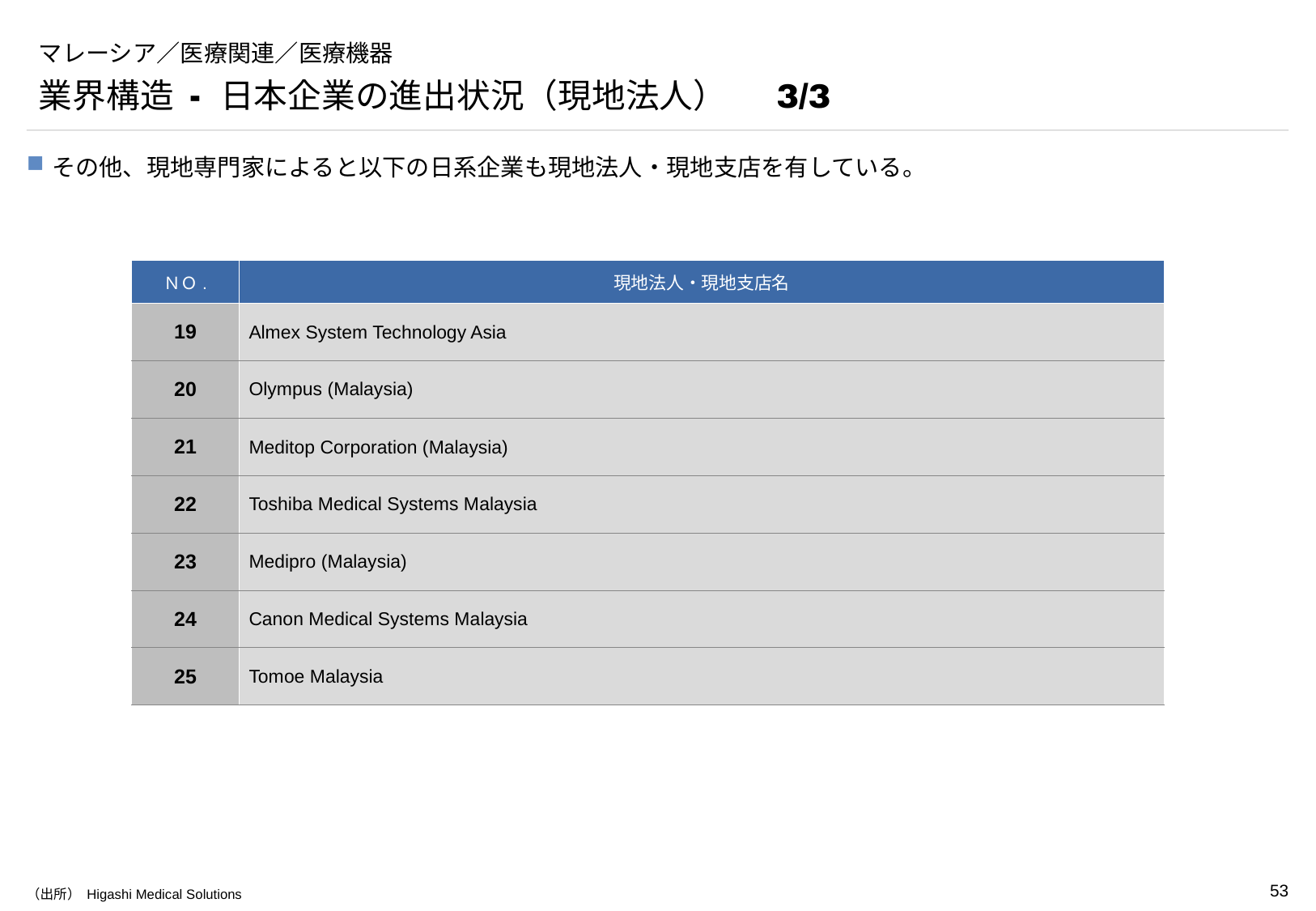

# マレーシア／医療関連／医療機器
業界構造 - 日本企業の進出状況（現地法人）　 3/3
その他、現地専門家によると以下の日系企業も現地法人・現地支店を有している。
| ＮＯ. | 現地法人・現地支店名 |
| --- | --- |
| 19 | Almex System Technology Asia |
| 20 | Olympus (Malaysia) |
| 21 | Meditop Corporation (Malaysia) |
| 22 | Toshiba Medical Systems Malaysia |
| 23 | Medipro (Malaysia) |
| 24 | Canon Medical Systems Malaysia |
| 25 | Tomoe Malaysia |
（出所） Higashi Medical Solutions